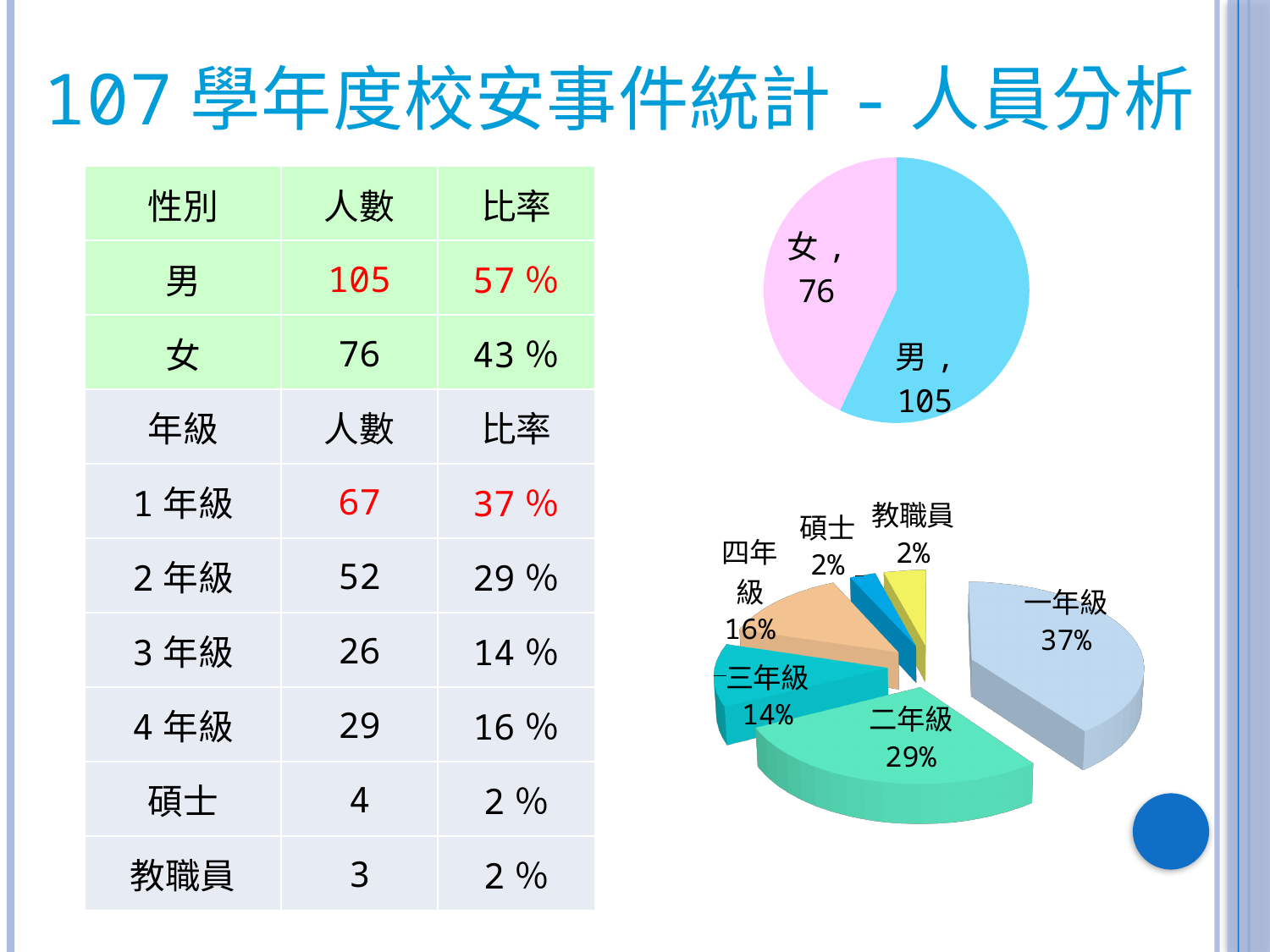

107學年度校安事件統計-人員分析

### Chart

| Category | 欄1 |
|---|---|
| 男 | 106.0 |
| 女 | 80.0 |
| 性別 | 人數 | 比率 |
| --- | --- | --- |
| 男 | 105 | 57％ |
| 女 | 76 | 43％ |
| 年級 | 人數 | 比率 |
| 1年級 | 67 | 37％ |
| 2年級 | 52 | 29％ |
| 3年級 | 26 | 14％ |
| 4年級 | 29 | 16％ |
| 碩士 | 4 | 2％ |
| 教職員 | 3 | 2％ |

[unsupported chart]